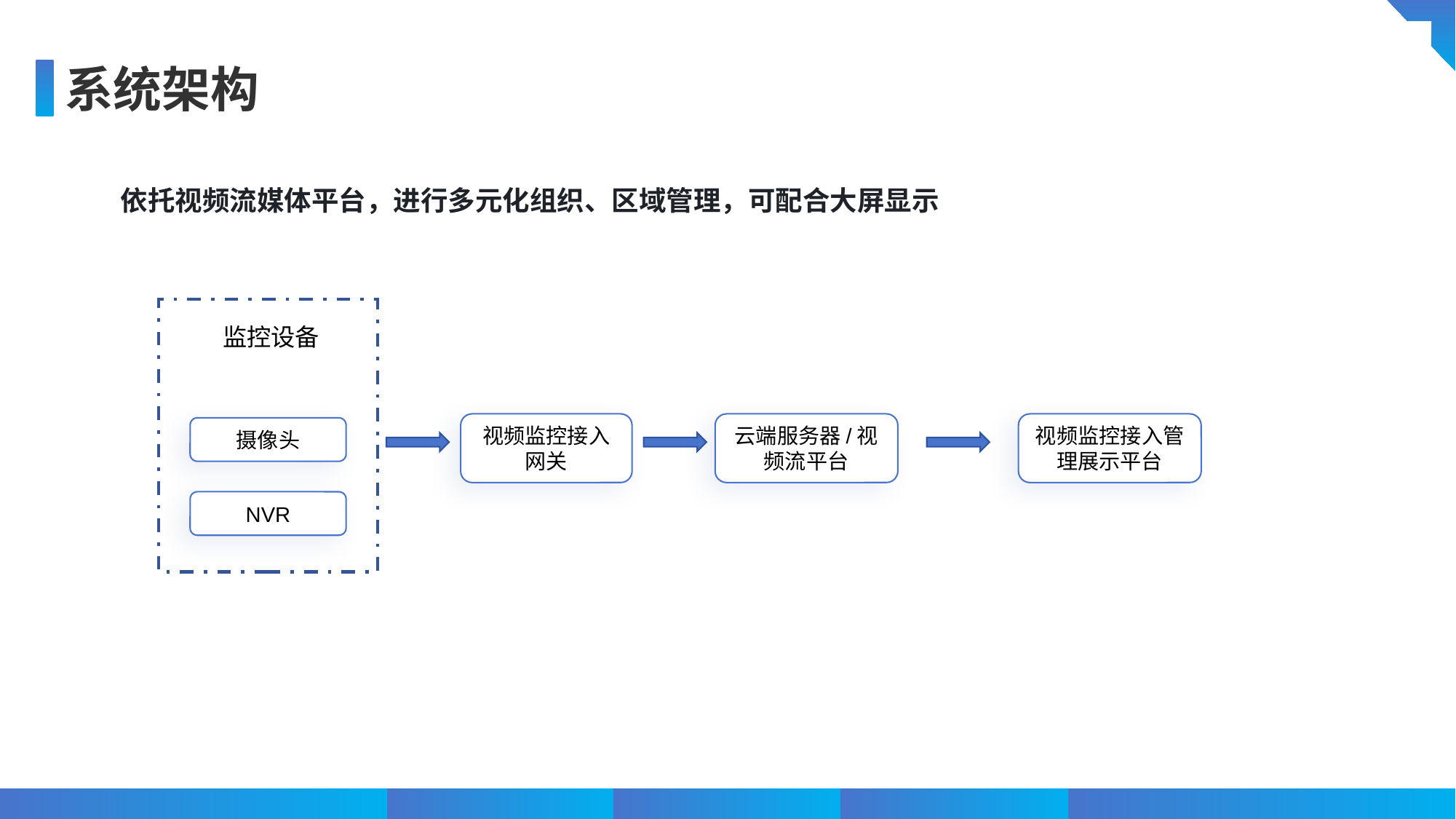

系统架构

依托视频流媒体平台，进行多元化组织、区域管理，可配合大屏显示

监控设备
视频监控接入网关
云端服务器/视频流平台
视频监控接入管理展示平台
摄像头

NVR